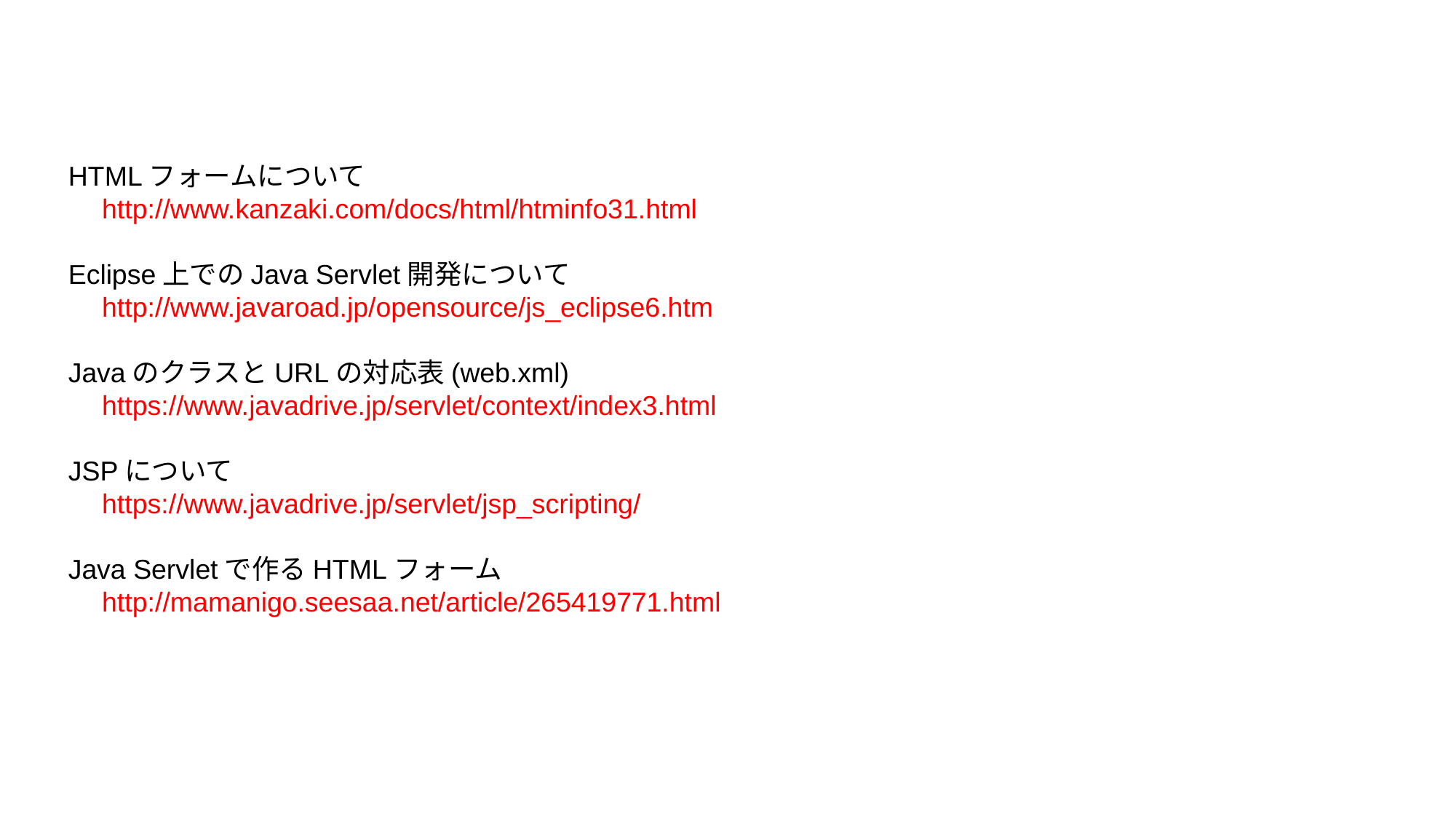

HTMLフォームについて
　http://www.kanzaki.com/docs/html/htminfo31.html

Eclipse上でのJava Servlet開発について
　http://www.javaroad.jp/opensource/js_eclipse6.htm

JavaのクラスとURLの対応表(web.xml)
　https://www.javadrive.jp/servlet/context/index3.html

JSPについて
　https://www.javadrive.jp/servlet/jsp_scripting/

Java Servletで作るHTMLフォーム
　http://mamanigo.seesaa.net/article/265419771.html